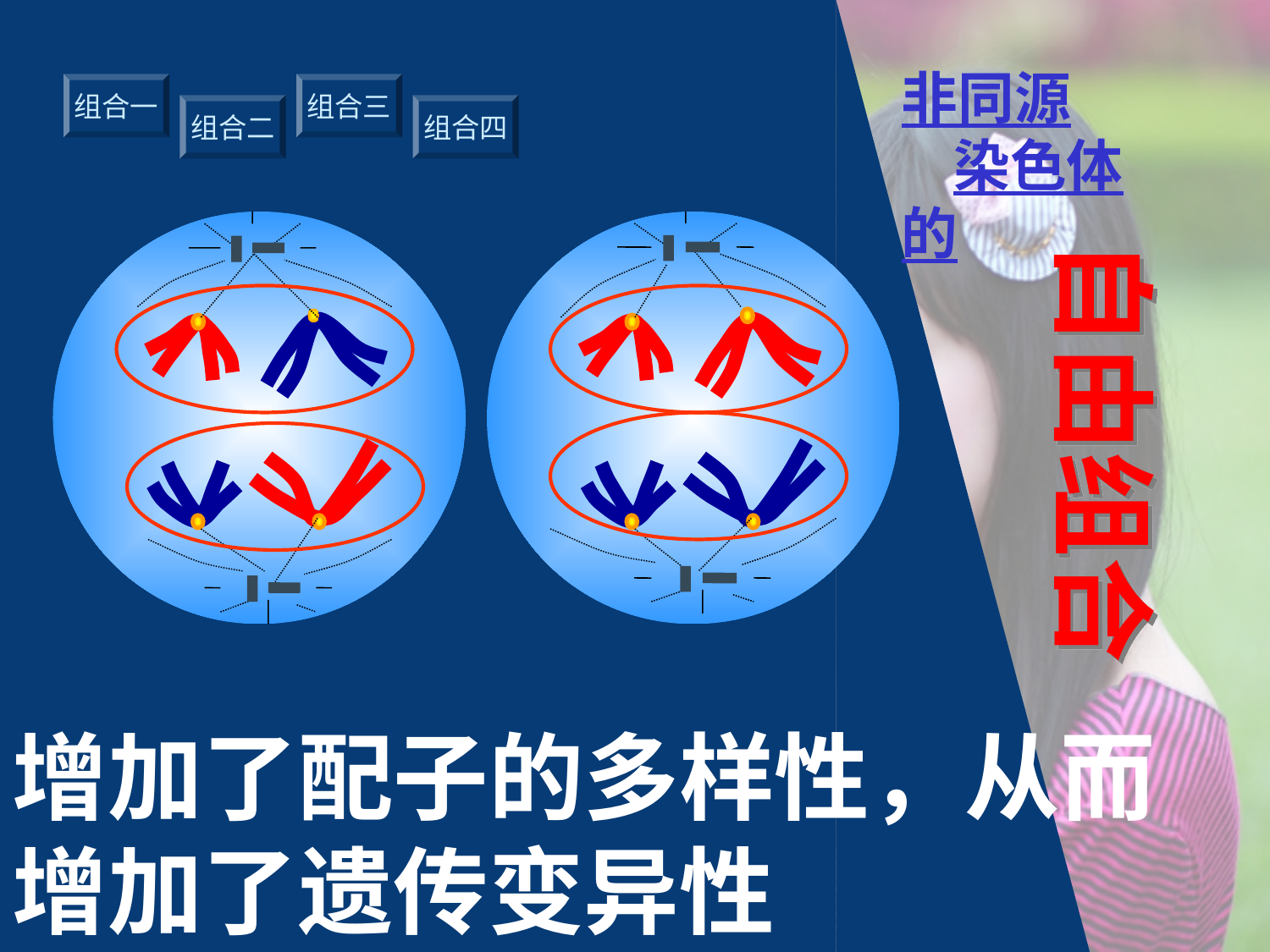

非同源
   染色体的
组合一
组合三
组合二
组合四

自由组合

增加了配子的多样性，从而增加了遗传变异性